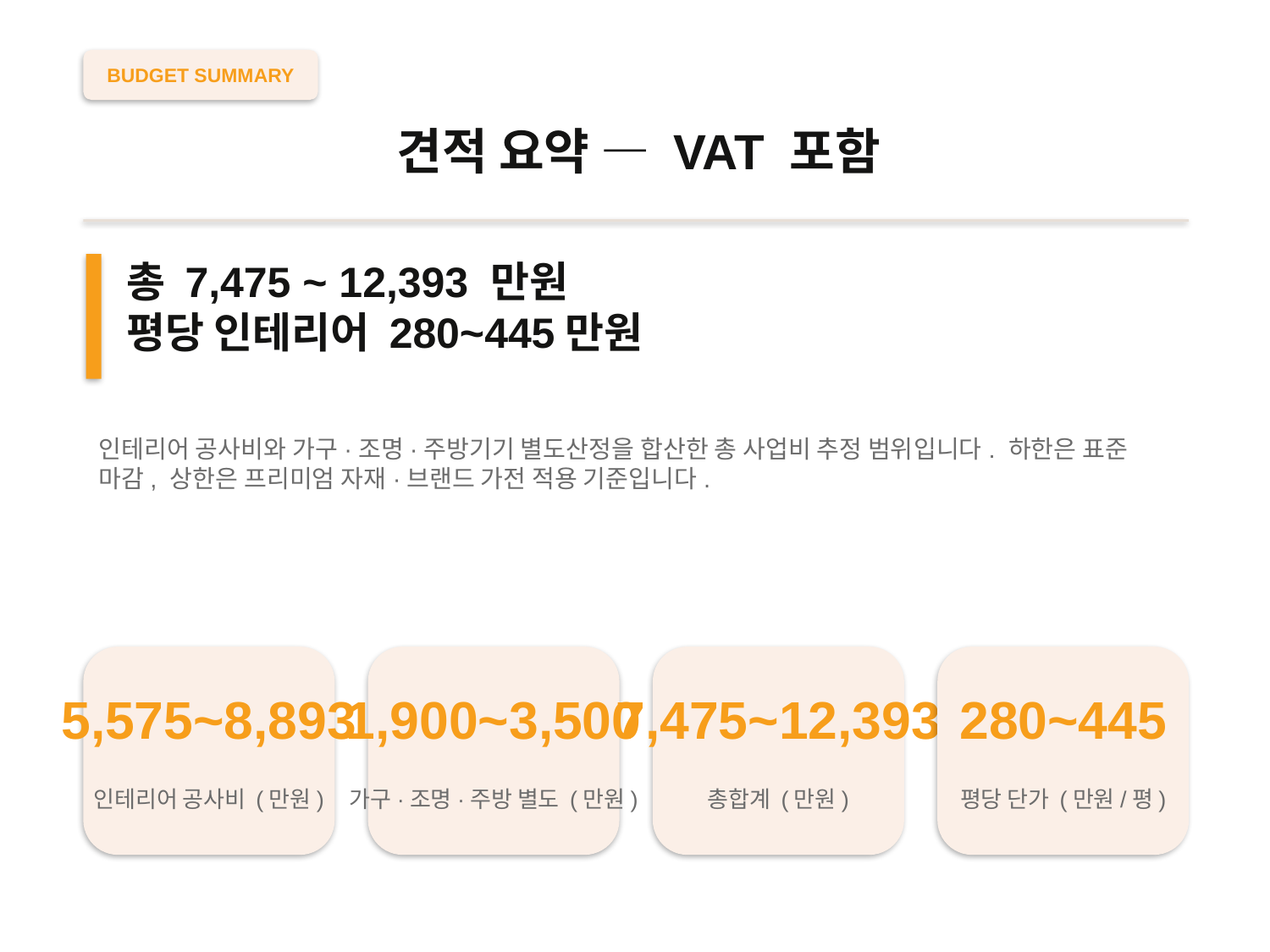

BUDGET SUMMARY
견적 요약 — VAT 포함

총 7,475 ~ 12,393 만원
평당 인테리어 280~445만원

인테리어 공사비와 가구·조명·주방기기 별도산정을 합산한 총 사업비 추정 범위입니다. 하한은 표준 마감, 상한은 프리미엄 자재·브랜드 가전 적용 기준입니다.

5,575~8,893
1,900~3,500
7,475~12,393
280~445
인테리어 공사비 (만원)
가구·조명·주방 별도 (만원)
총합계 (만원)
평당 단가 (만원/평)